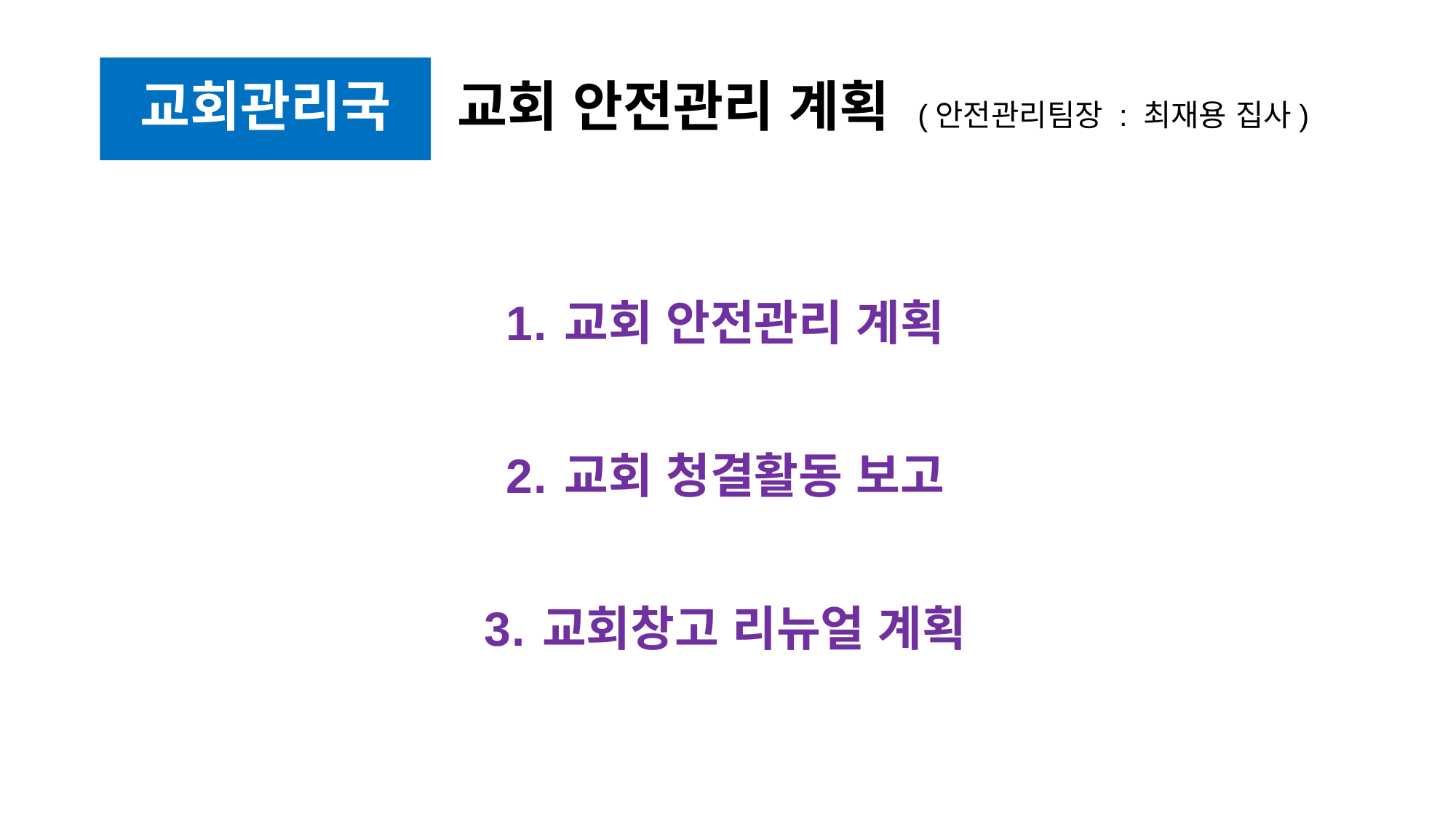

# 교회 안전관리 계획 (안전관리팀장 : 최재용 집사)
교회관리국
교회 안전관리 계획
교회 청결활동 보고
교회창고 리뉴얼 계획